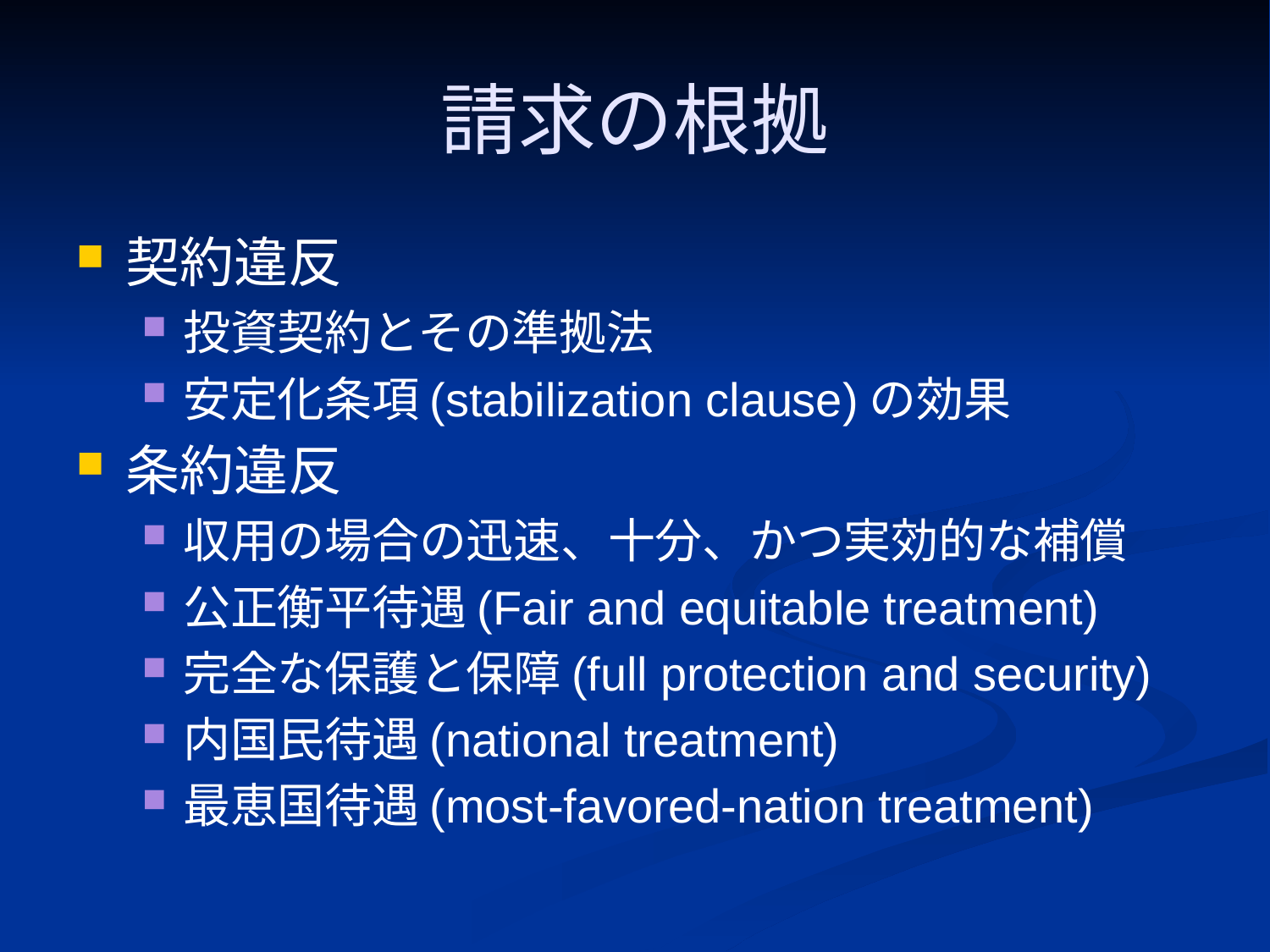

# 請求の根拠
契約違反
投資契約とその準拠法
安定化条項(stabilization clause)の効果
条約違反
収用の場合の迅速、十分、かつ実効的な補償
公正衡平待遇(Fair and equitable treatment)
完全な保護と保障(full protection and security)
内国民待遇(national treatment)
最恵国待遇(most-favored-nation treatment)